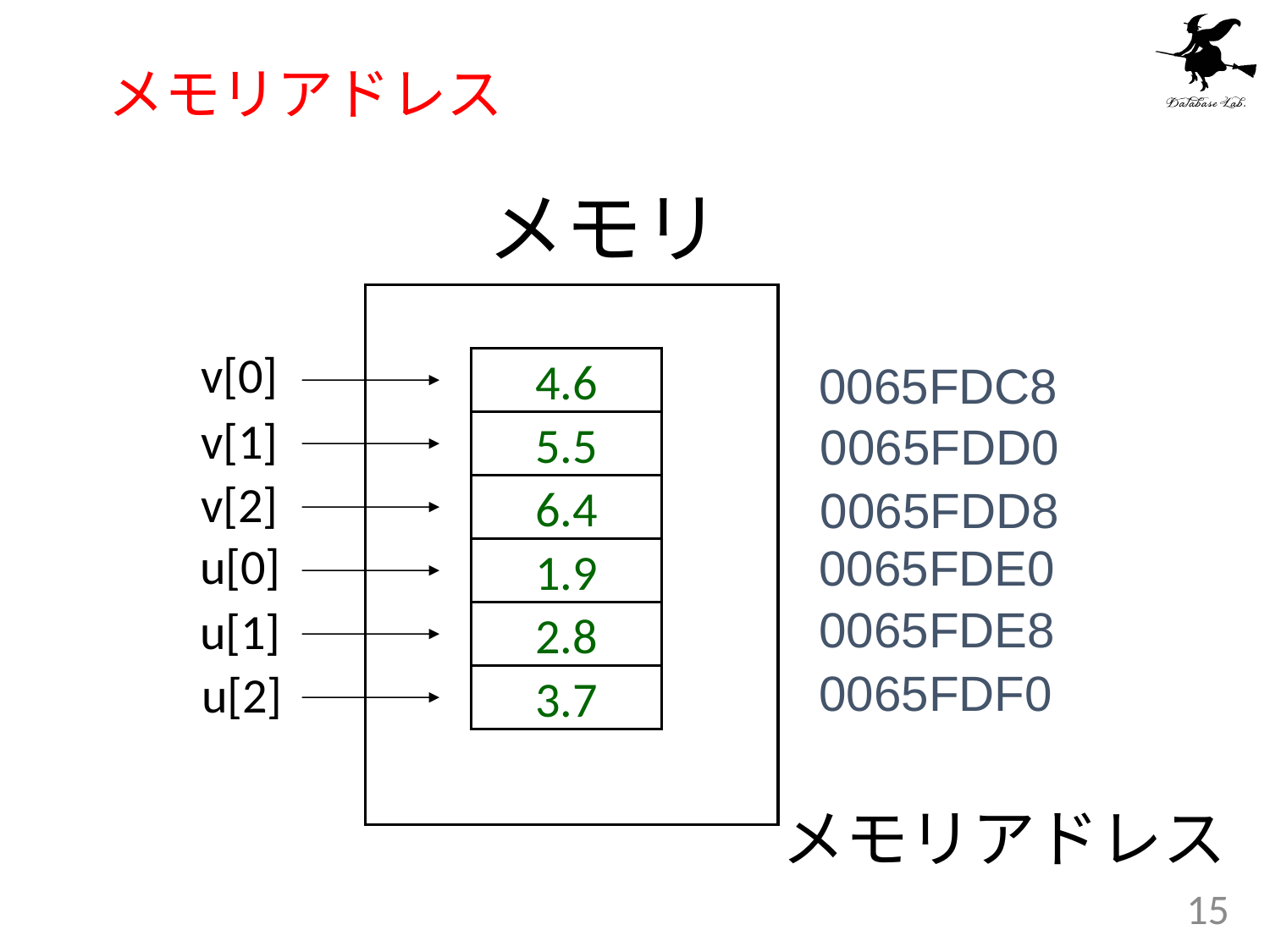

# メモリアドレス
メモリ

v[0]
4.6
0065FDC8

v[1]
0065FDD0
5.5

v[2]
0065FDD8
6.4

u[0]
0065FDE0
1.9

0065FDE8
u[1]
2.8

0065FDF0
u[2]
3.7

メモリアドレス
15